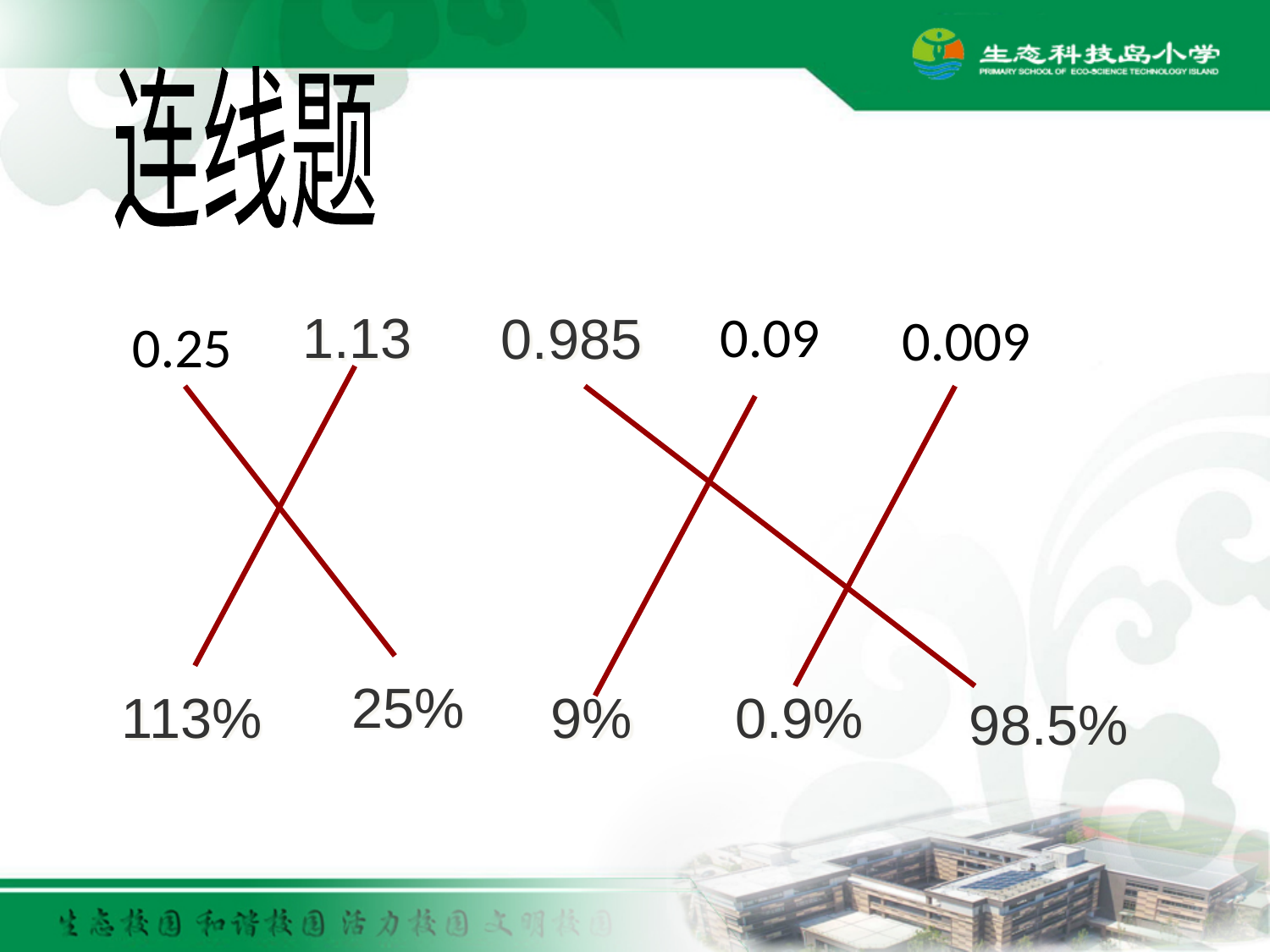

连线题
0.09
1.13
0.985
0.009
0.25

25%
113%
9%
0.9%
98.5%